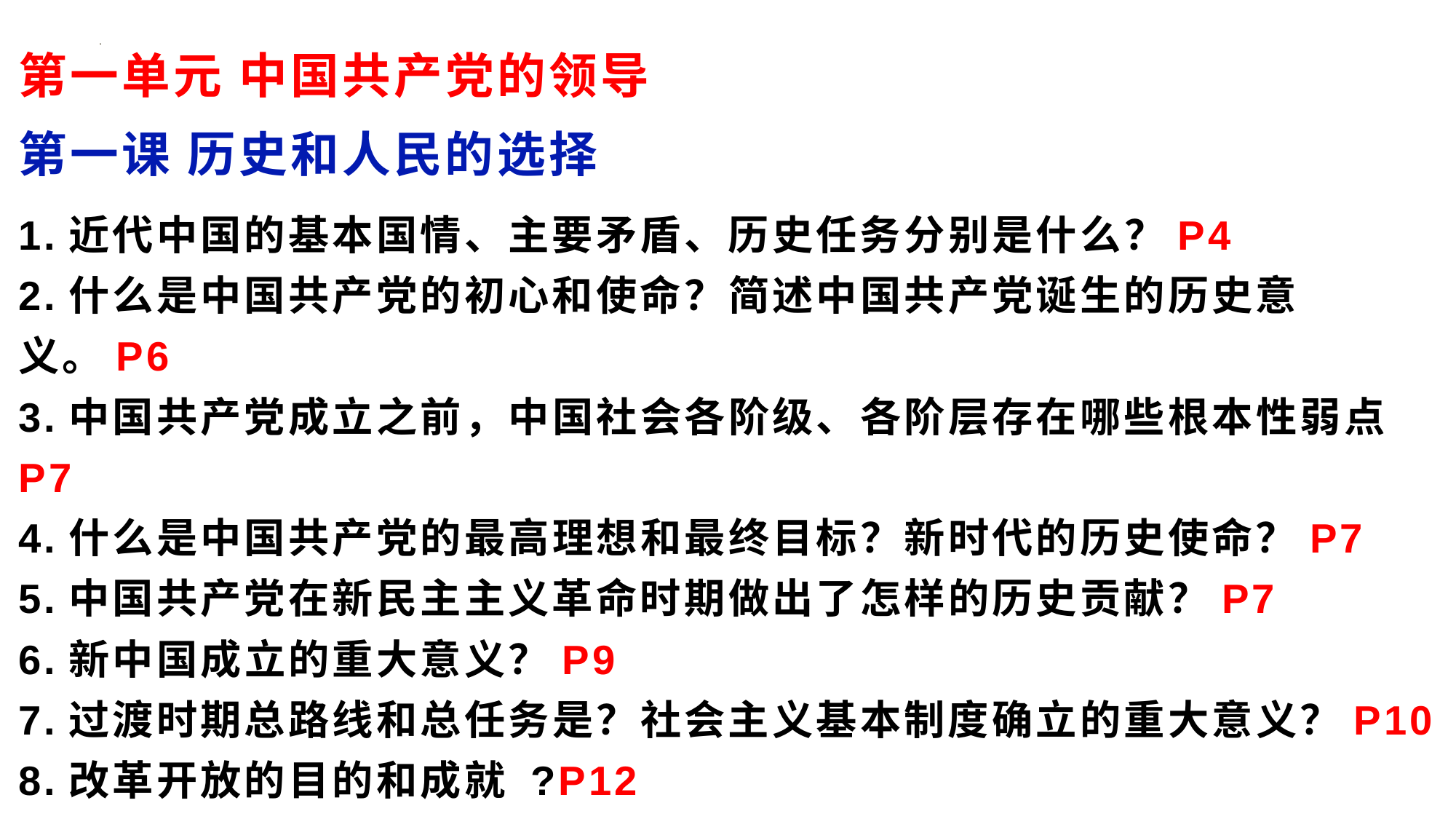

第一单元 中国共产党的领导
第一课 历史和人民的选择
1.近代中国的基本国情、主要矛盾、历史任务分别是什么？P4
2.什么是中国共产党的初心和使命？简述中国共产党诞生的历史意义。P6
3.中国共产党成立之前，中国社会各阶级、各阶层存在哪些根本性弱点P7
4.什么是中国共产党的最高理想和最终目标？新时代的历史使命？P7
5.中国共产党在新民主主义革命时期做出了怎样的历史贡献？P7
6.新中国成立的重大意义？P9
7.过渡时期总路线和总任务是？社会主义基本制度确立的重大意义？P10
8.改革开放的目的和成就 ?P12
9.中国特色社会主义进入新时代的重大意义?P13-14
10.新时代，党领导人民踏上了什么新征程？P14